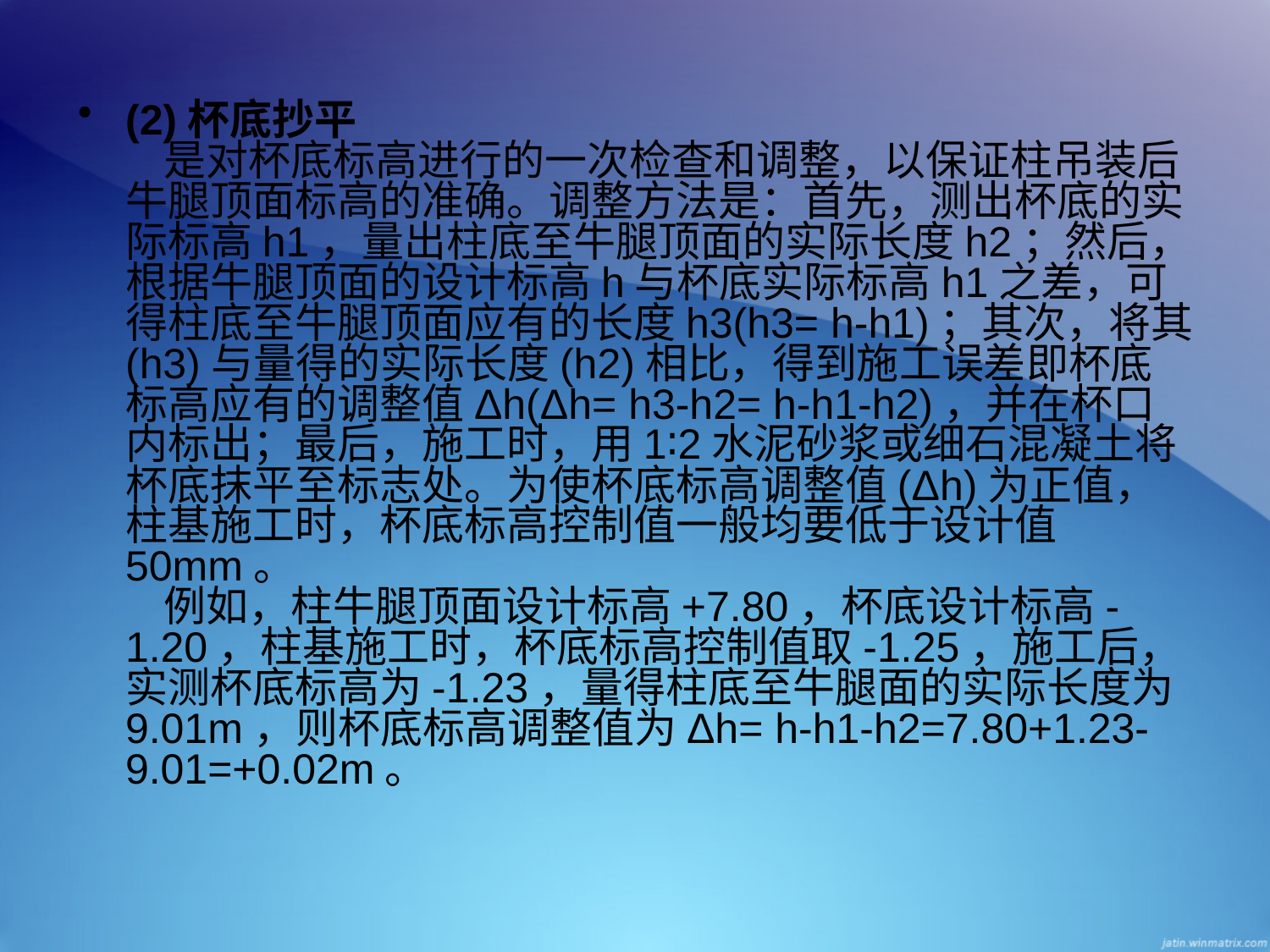

(2)杯底抄平
    是对杯底标高进行的一次检查和调整，以保证柱吊装后牛腿顶面标高的准确。调整方法是：首先，测出杯底的实际标高h1，量出柱底至牛腿顶面的实际长度h2；然后，根据牛腿顶面的设计标高h与杯底实际标高h1之差，可得柱底至牛腿顶面应有的长度h3(h3= h-h1)；其次，将其(h3)与量得的实际长度(h2)相比，得到施工误差即杯底标高应有的调整值Δh(Δh= h3-h2= h-h1-h2)，并在杯口内标出；最后，施工时，用1∶2水泥砂浆或细石混凝土将杯底抹平至标志处。为使杯底标高调整值(Δh)为正值，柱基施工时，杯底标高控制值一般均要低于设计值50mm。
    例如，柱牛腿顶面设计标高+7.80，杯底设计标高-1.20，柱基施工时，杯底标高控制值取-1.25，施工后，实测杯底标高为-1.23，量得柱底至牛腿面的实际长度为9.01m，则杯底标高调整值为Δh= h-h1-h2=7.80+1.23-9.01=+0.02m。